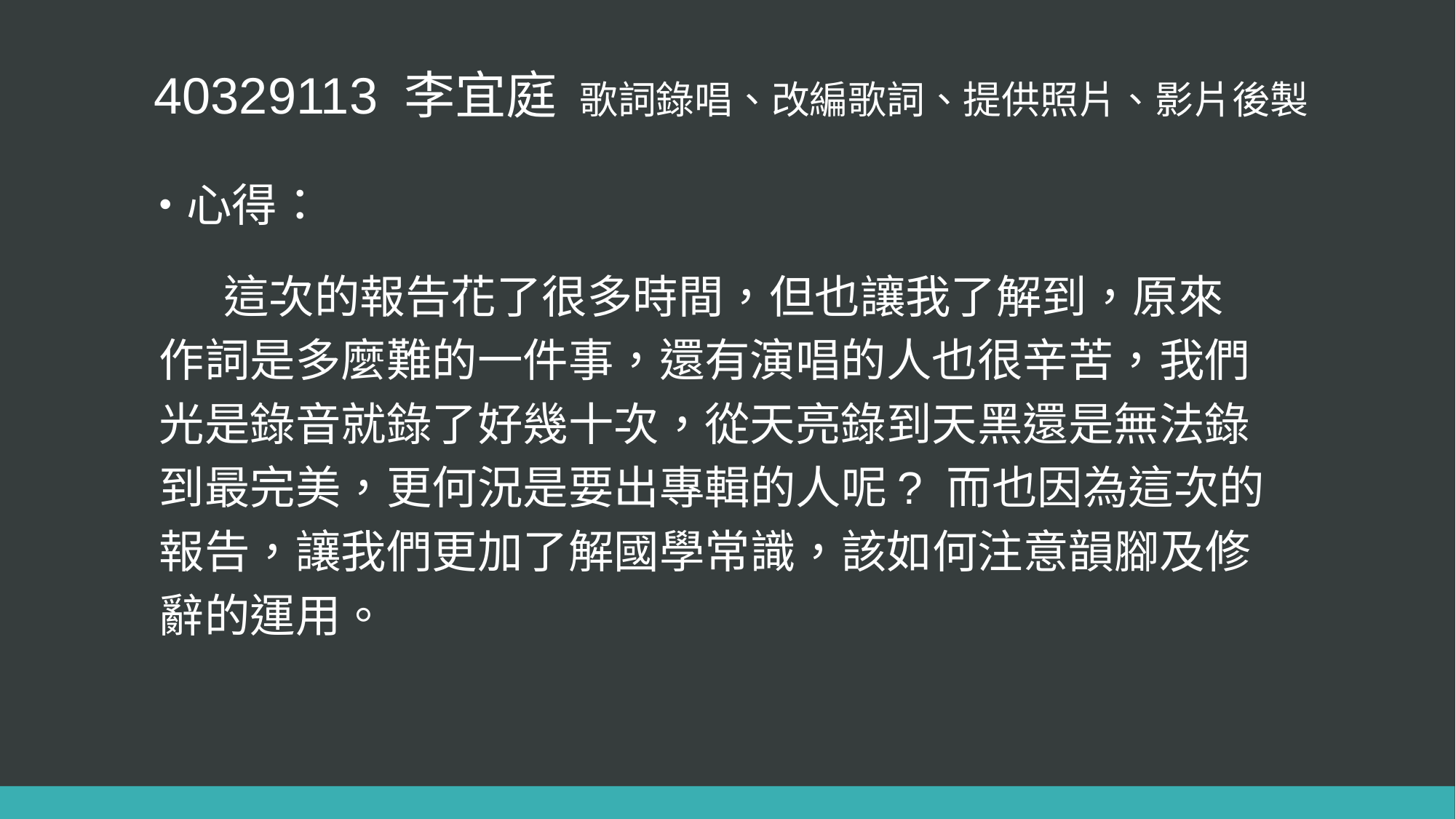

# 40329113 李宜庭  歌詞錄唱、改編歌詞、提供照片、影片後製
心得：
          這次的報告花了很多時間，但也讓我了解到，原來作詞是多麼難的一件事，還有演唱的人也很辛苦，我們光是錄音就錄了好幾十次，從天亮錄到天黑還是無法錄到最完美，更何況是要出專輯的人呢? 而也因為這次的報告，讓我們更加了解國學常識，該如何注意韻腳及修辭的運用。